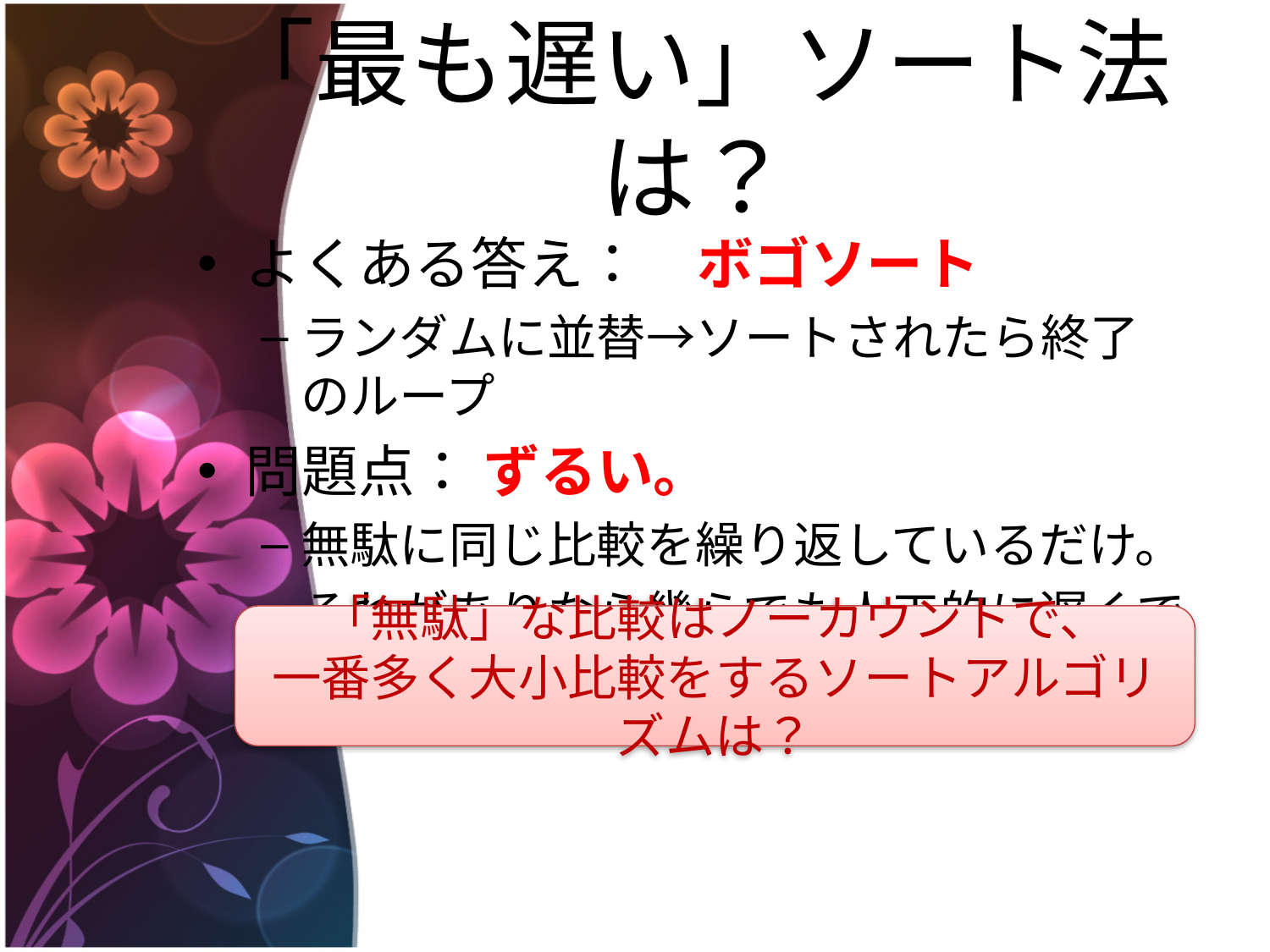

# 「最も遅い」ソート法は？
よくある答え：　ボゴソート
ランダムに並替→ソートされたら終了 のループ
問題点： ずるい。
無駄に同じ比較を繰り返しているだけ。
それがありなら幾らでも人工的に遅くできる。
「無駄」な比較はノーカウントで、
一番多く大小比較をするソートアルゴリズムは？